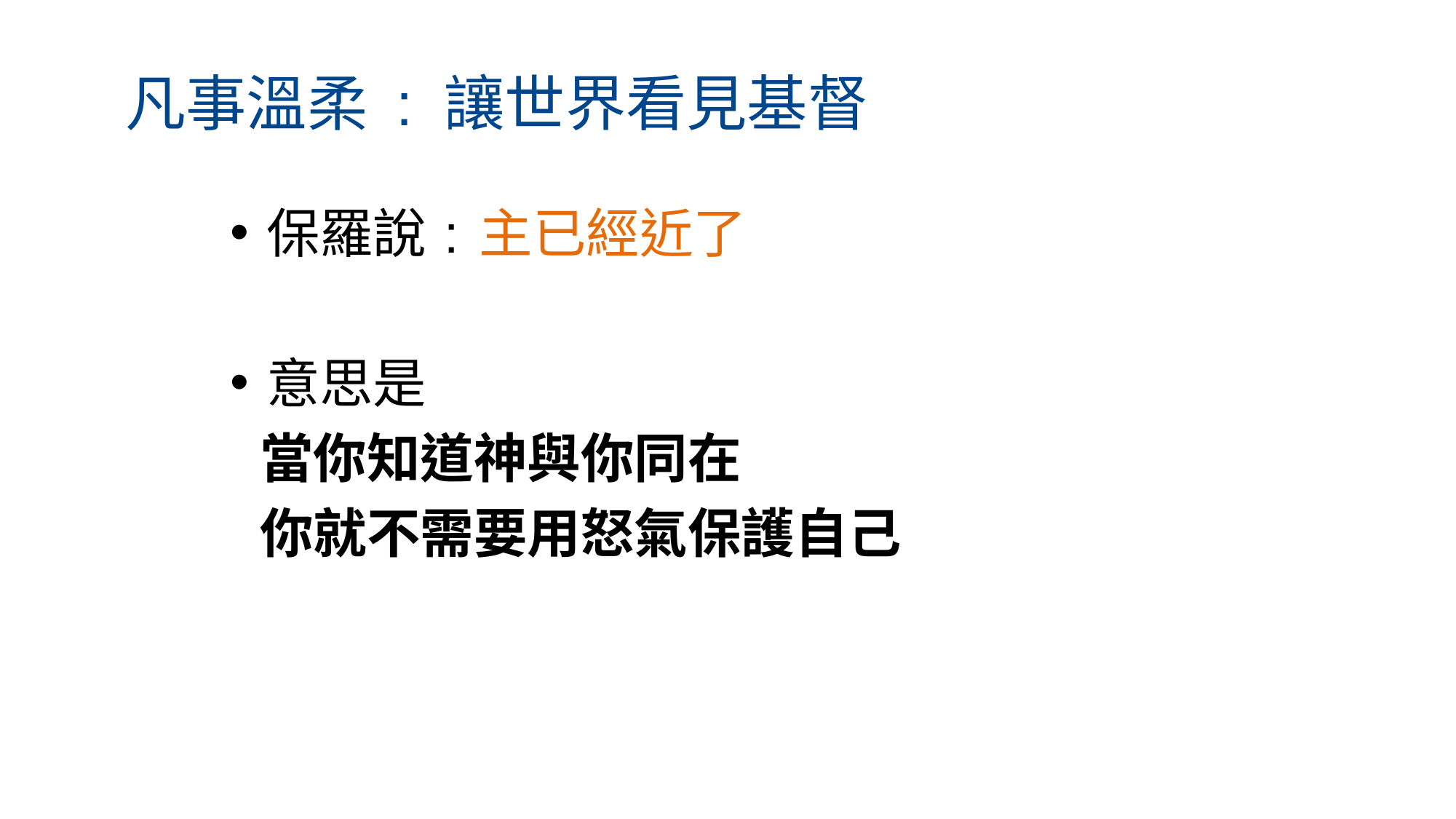

# 凡事溫柔 : 讓世界看見基督

保羅說 : 主已經近了

意思是
  當你知道神與你同在
  你就不需要用怒氣保護自己